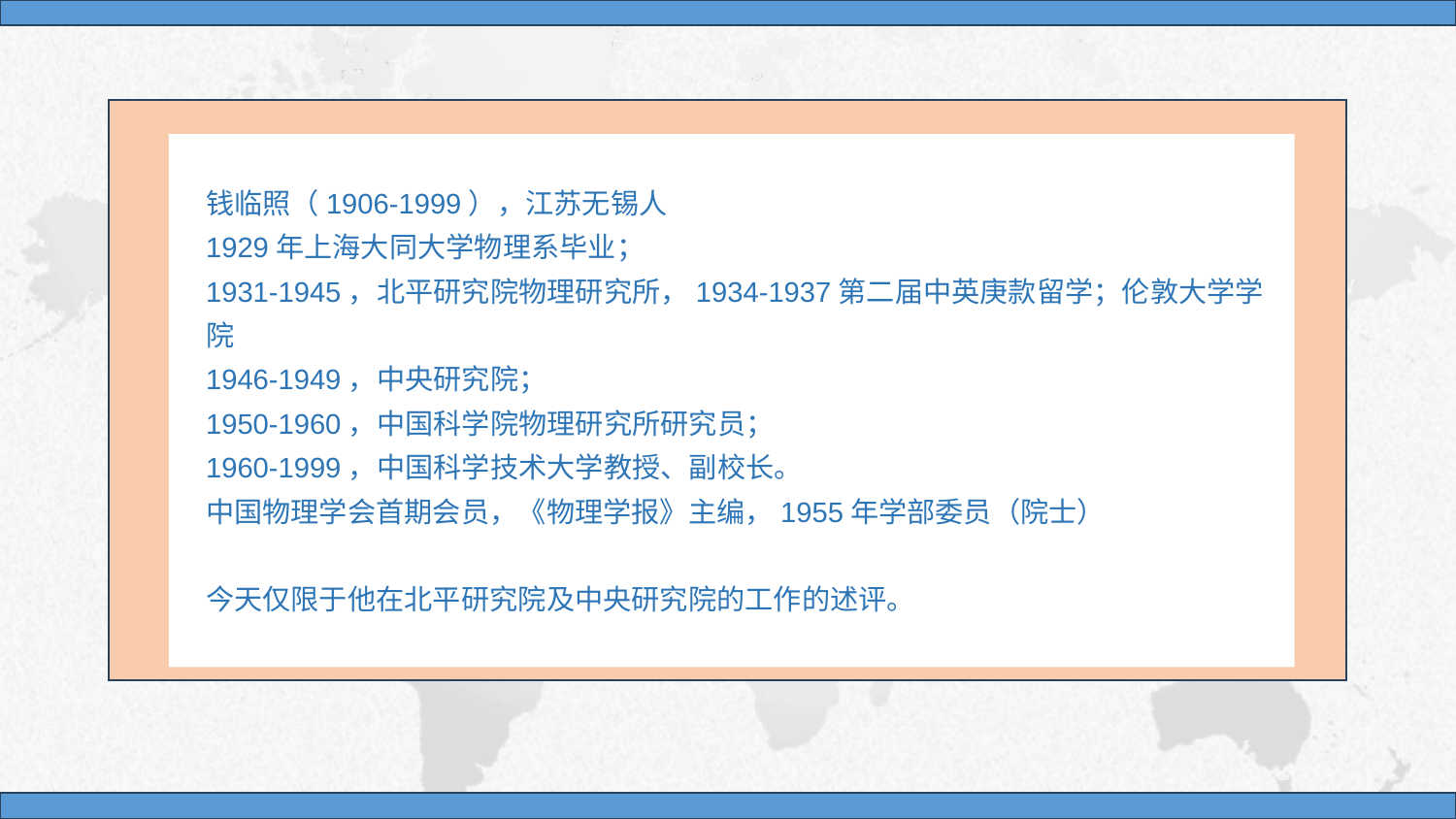

钱临照（1906-1999），江苏无锡人
1929年上海大同大学物理系毕业；
1931-1945，北平研究院物理研究所，1934-1937第二届中英庚款留学；伦敦大学学院
1946-1949，中央研究院；
1950-1960，中国科学院物理研究所研究员；
1960-1999，中国科学技术大学教授、副校长。
中国物理学会首期会员，《物理学报》主编，1955年学部委员（院士）

今天仅限于他在北平研究院及中央研究院的工作的述评。